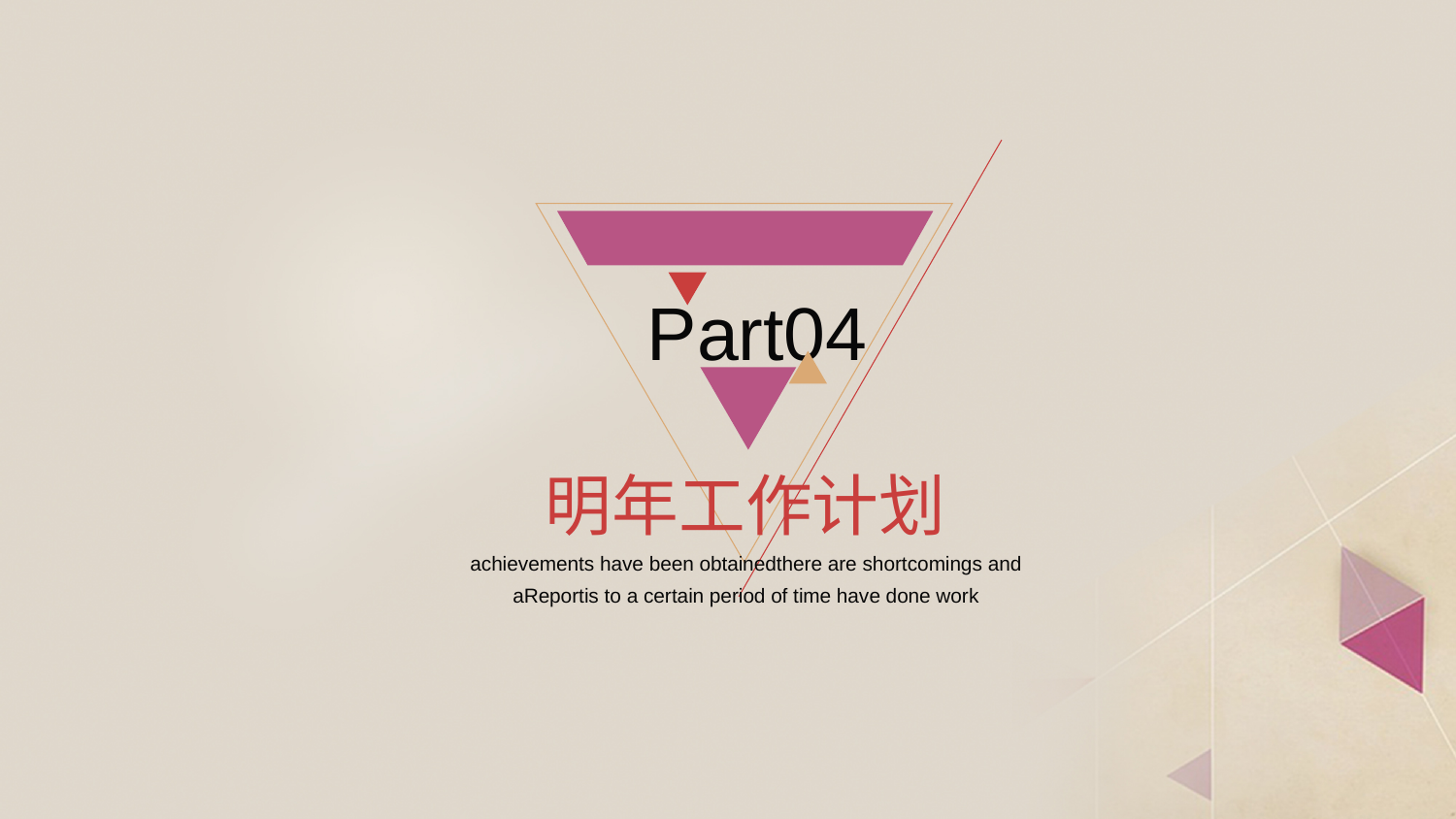

Part04

明年工作计划
achievements have been obtainedthere are shortcomings and aReportis to a certain period of time have done work